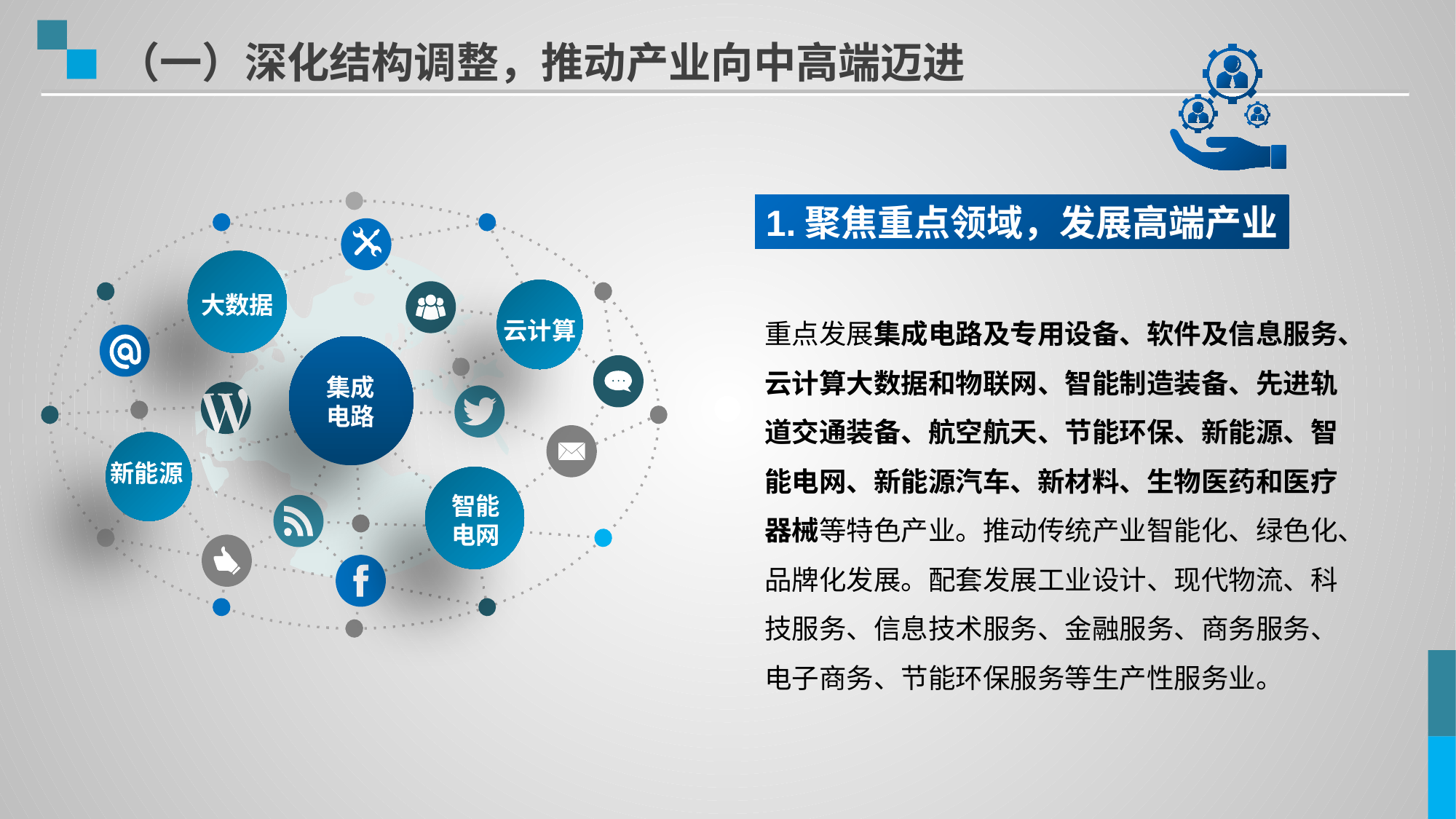

（一）深化结构调整，推动产业向中高端迈进

大数据

云计算

集成
电路

新能源

智能
电网
1.聚焦重点领域，发展高端产业
重点发展集成电路及专用设备、软件及信息服务、云计算大数据和物联网、智能制造装备、先进轨道交通装备、航空航天、节能环保、新能源、智能电网、新能源汽车、新材料、生物医药和医疗器械等特色产业。推动传统产业智能化、绿色化、品牌化发展。配套发展工业设计、现代物流、科技服务、信息技术服务、金融服务、商务服务、电子商务、节能环保服务等生产性服务业。